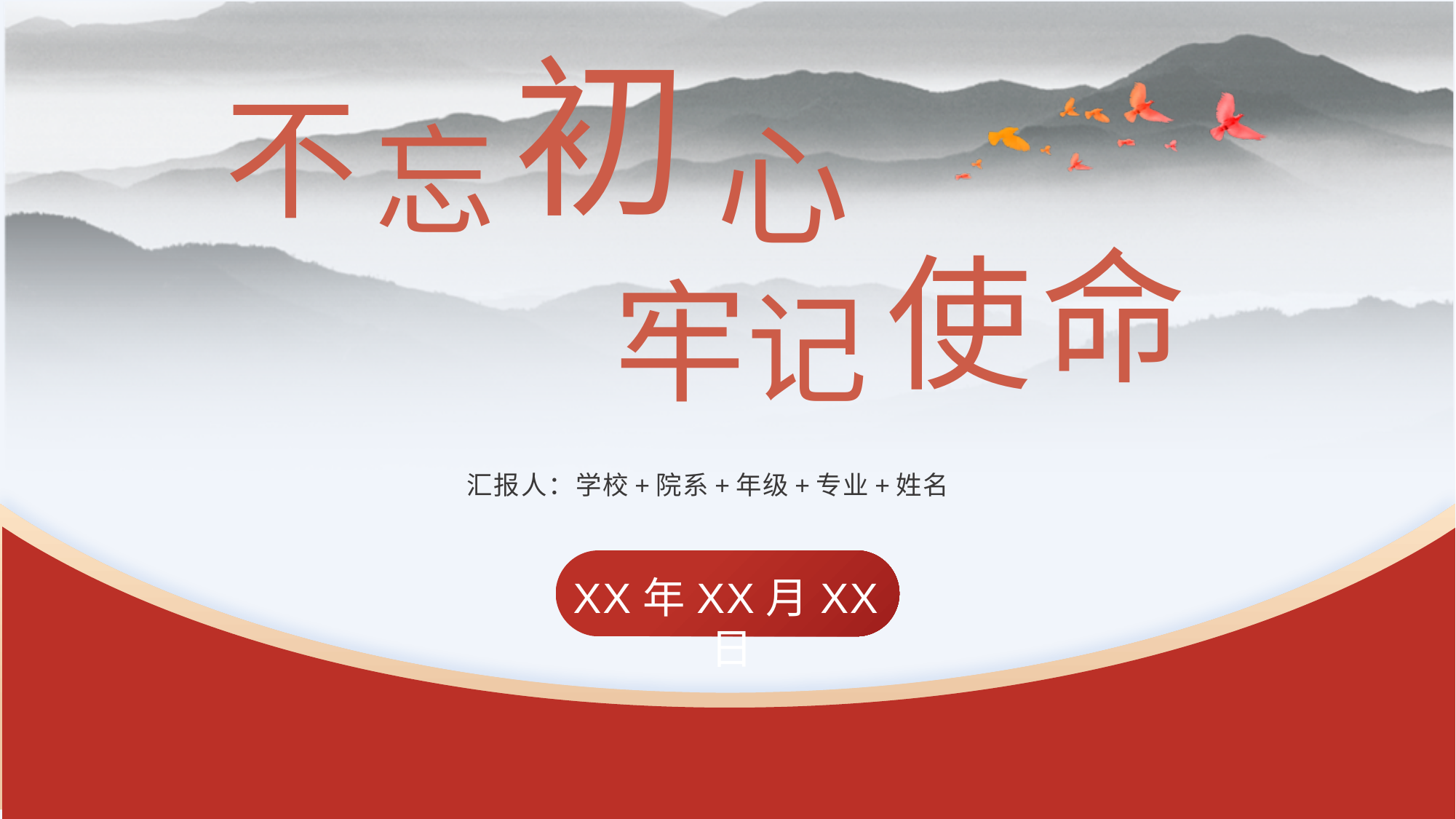

初
不
心
忘
命
使
牢
记
汇报人：学校+院系+年级+专业+姓名
XX年XX月XX日